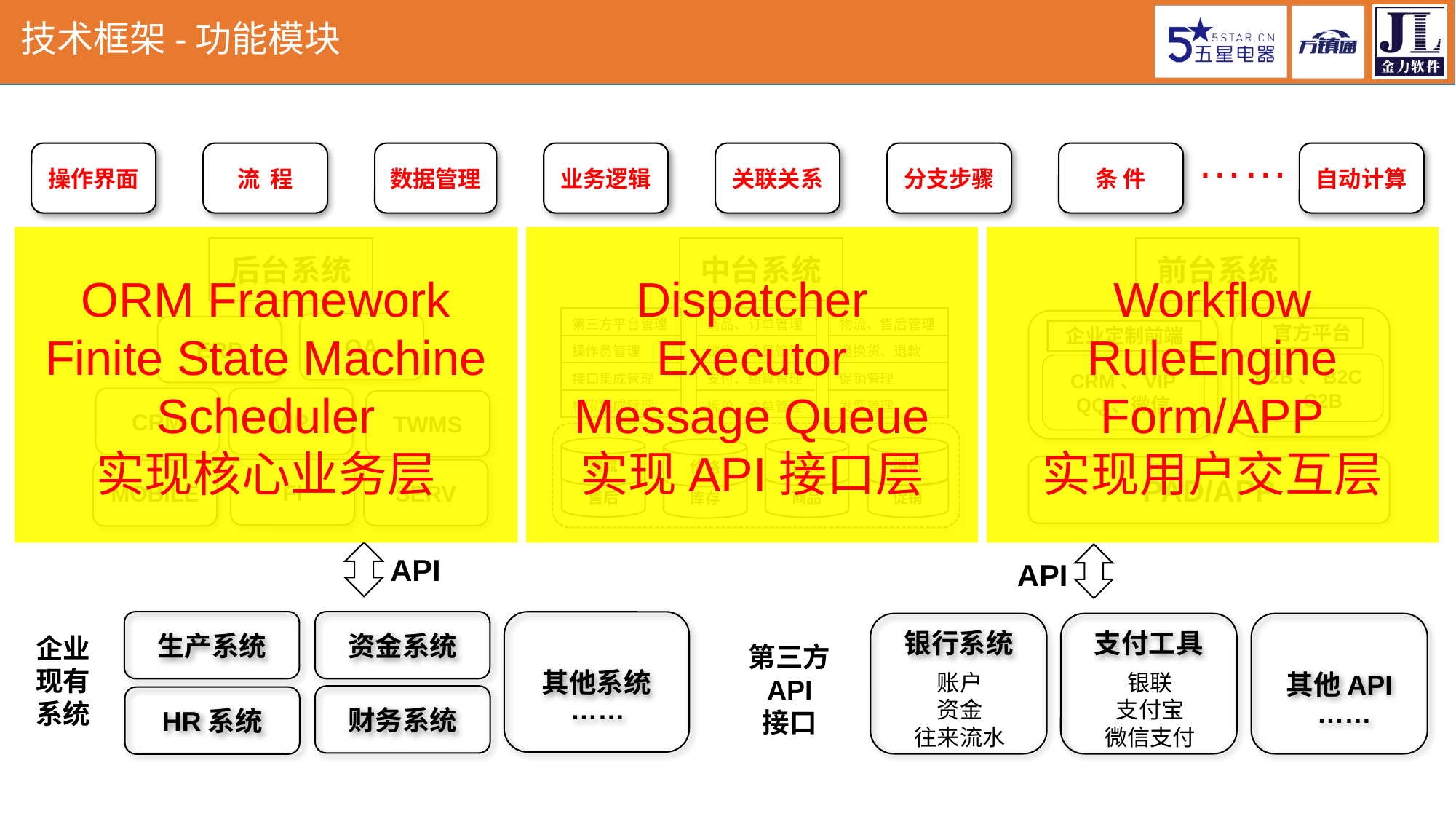

技术框架-功能模块
……
操作界面
流  程
数据管理
业务逻辑
关联关系
分支步骤
条 件
自动计算
ORM Framework
Finite State Machine
Scheduler
实现核心业务层
Dispatcher
Executor
Message Queue
实现API接口层
Workflow
RuleEngine
Form/APP
实现用户交互层
后台系统
中台系统
前台系统
| 第三方平台管理 |
| --- |
| 操作员管理 |
| 接口集成管理 |
| 权限集成管理 |

官方平台
B2B、B2C、C2B
| 物流、售后管理 |
| --- |
| 退换货、退款 |
| 促销管理 |
| 发票管理 |
| 商品、订单管理 |
| --- |
| 销售、会员管理 |
| 支付、结算管理 |
| 拆单、合单管理 |

企业定制前端
CRM、VIP
QQ、微信
OA
ERP
CRM
VIP
TWMS

消费
促销
物流
售后
会员
商品
价格
库存
PAD/APP
FI
SERV
MOBILE

API
API
资金系统
生产系统
其他系统
……
银行系统
支付工具
其他API
企业
现有
系统
第三方
API
接口

账户
资金
往来流水
银联
支付宝
微信支付
财务系统
HR系统
……